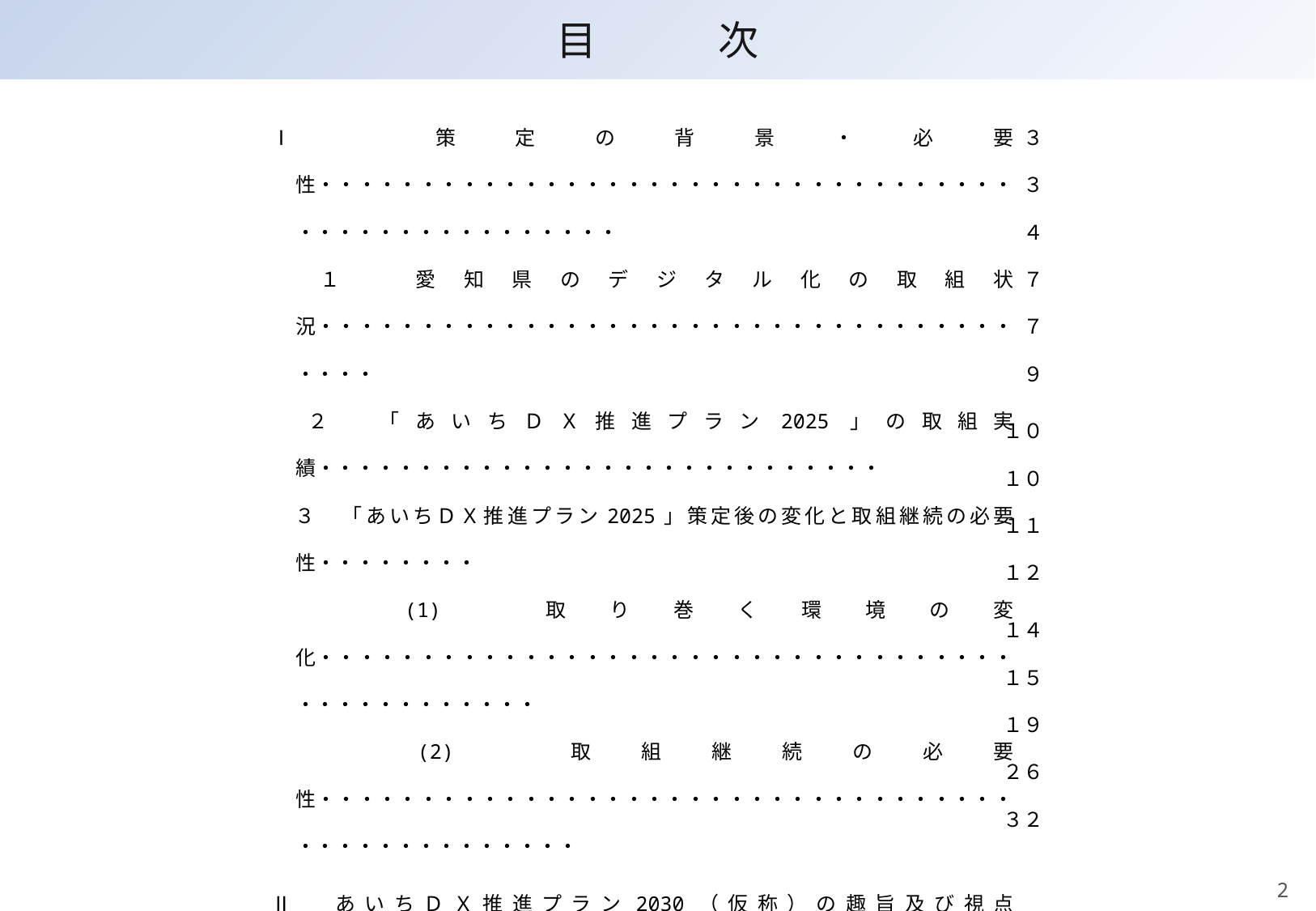

目　　　次
Ⅰ　策定の背景・必要性・・・・・・・・・・・・・・・・・・・・・・・・・・・・・・・・・・・・・・・・・・・・・・・・・・
　１　愛知県のデジタル化の取組状況・・・・・・・・・・・・・・・・・・・・・・・・・・・・・・・・・・・・・・
　２　「あいちＤＸ推進プラン2025」の取組実績・・・・・・・・・・・・・・・・・・・・・・・・・・・・
　３　「あいちＤＸ推進プラン2025」策定後の変化と取組継続の必要性・・・・・・・・
　　(1) 取り巻く環境の変化・・・・・・・・・・・・・・・・・・・・・・・・・・・・・・・・・・・・・・・・・・・・・・
　　(2) 取組継続の必要性・・・・・・・・・・・・・・・・・・・・・・・・・・・・・・・・・・・・・・・・・・・・・・・・
Ⅱ　あいちＤＸ推進プラン2030（仮称）の趣旨及び視点等・・・・・・・・・・・・・・・・・・・・
　１　プランの趣旨・・・・・・・・・・・・・・・・・・・・・・・・・・・・・・・・・・・・・・・・・・・・・・・・・・・・・・
　２　プランの３つの視点・・・・・・・・・・・・・・・・・・・・・・・・・・・・・・・・・・・・・・・・・・・・・・・・
　３　取組を進める４つの柱・・・・・・・・・・・・・・・・・・・・・・・・・・・・・・・・・・・・・・・・・・・・・・
Ⅲ　柱ごとの主要取組事項・・・・・・・・・・・・・・・・・・・・・・・・・・・・・・・・・・・・・・・・・・・・・・・・
　１　産業競争力の強化・・・・・・・・・・・・・・・・・・・・・・・・・・・・・・・・・・・・・・・・・・・・・・・・・・
　２　地域社会の課題の解決・・・・・・・・・・・・・・・・・・・・・・・・・・・・・・・・・・・・・・・・・・・・・・
　３　行政サービスの利便性の向上等・・・・・・・・・・・・・・・・・・・・・・・・・・・・・・・・・・・・・・
　４　人材の育成及び活用等・・・・・・・・・・・・・・・・・・・・・・・・・・・・・・・・・・・・・・・・・・・・・・

３
３
４
７
７
９
１０
１０
１１
１２
１４
１５
１９
２６
３２